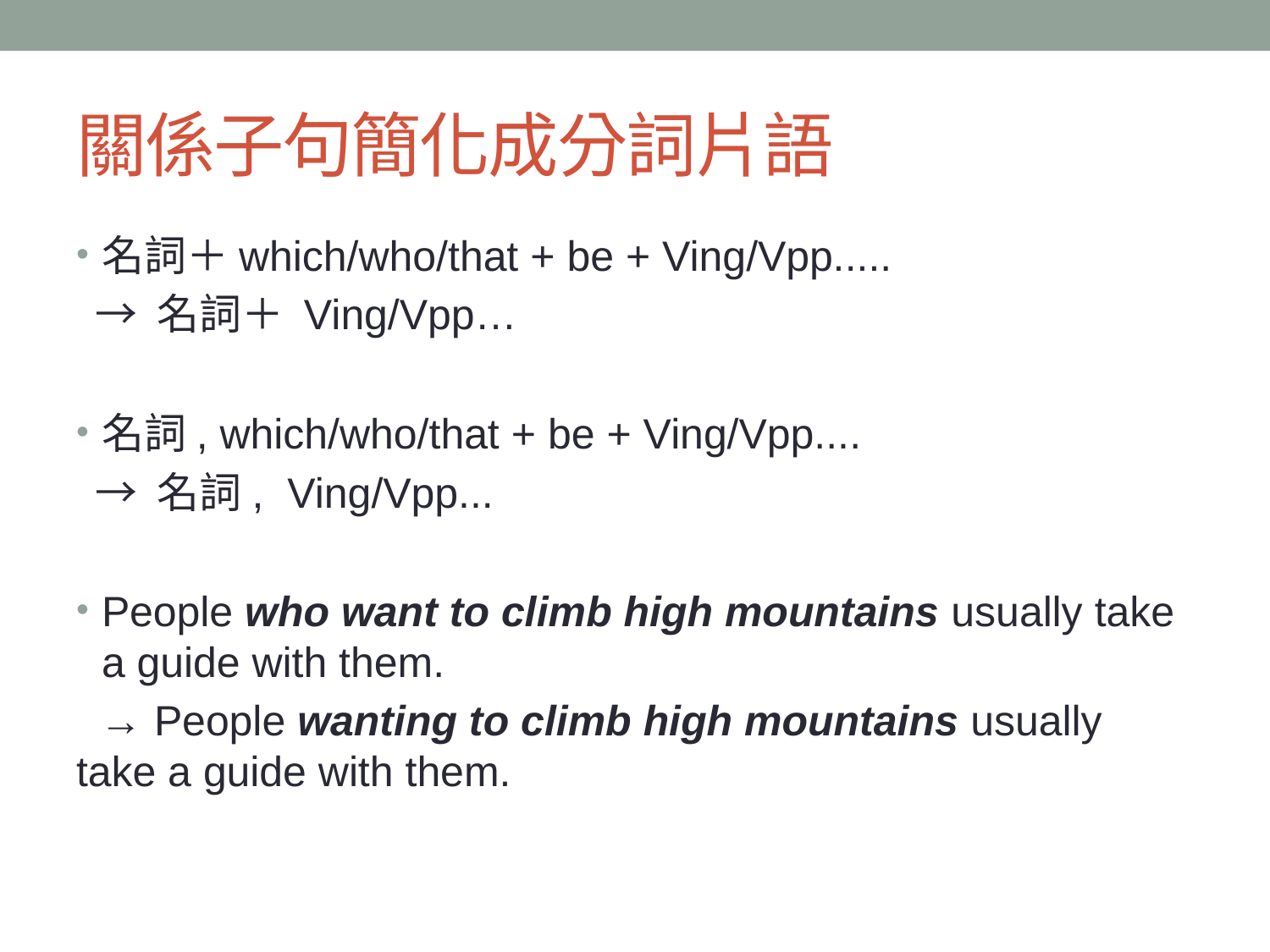

# 關係子句簡化成分詞片語
名詞＋which/who/that + be + Ving/Vpp.....
  → 名詞＋ Ving/Vpp…

名詞, which/who/that + be + Ving/Vpp....
  → 名詞,  Ving/Vpp...

People who want to climb high mountains usually take a guide with them.
  → People wanting to climb high mountains usually take a guide with them.